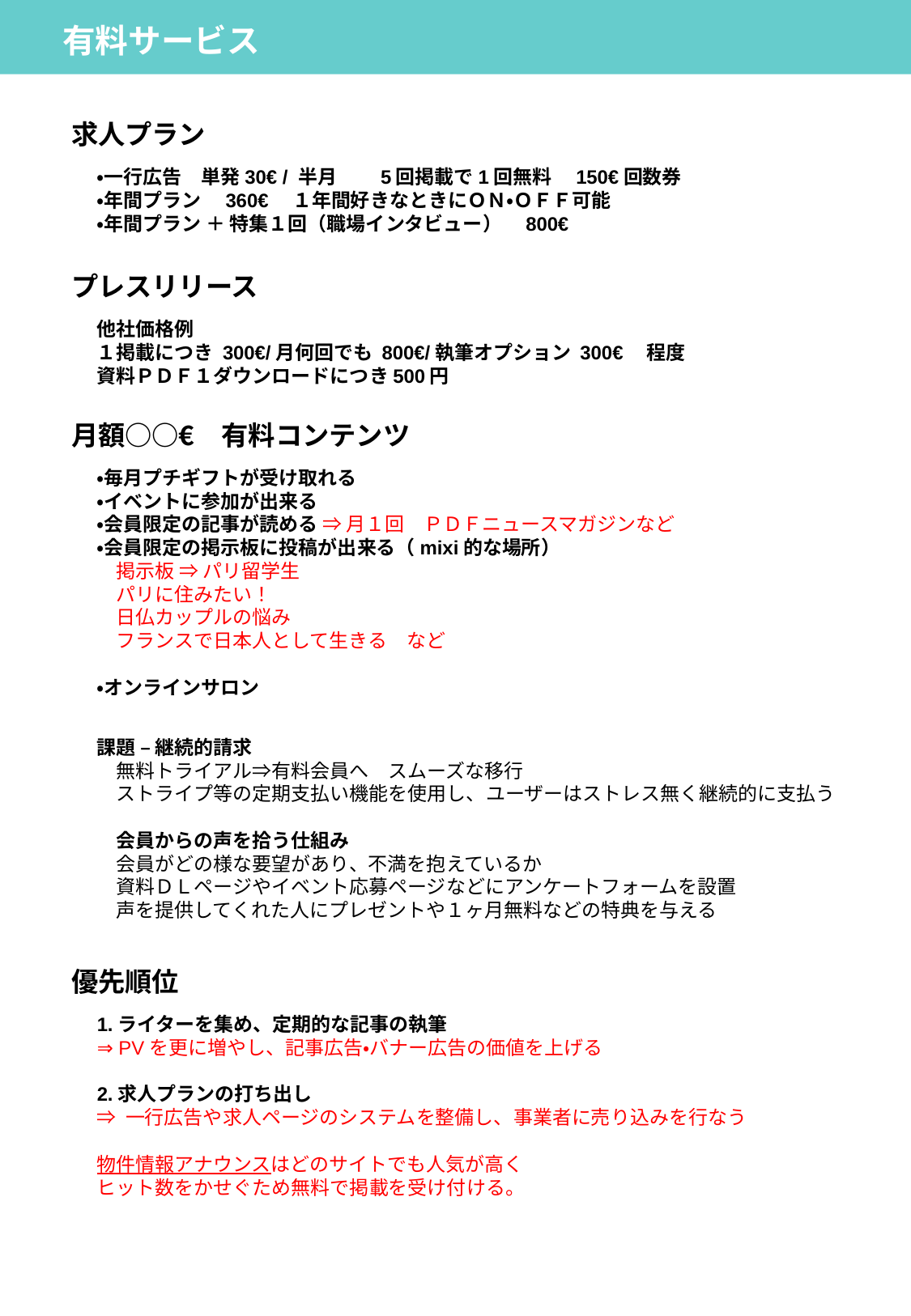

有料サービス
求人プラン
・一行広告　単発30€ / 半月　　5回掲載で1回無料　150€回数券
・年間プラン　360€　１年間好きなときにＯＮ・ＯＦＦ可能
・年間プラン ＋ 特集１回（職場インタビュー）　800€
プレスリリース
他社価格例
１掲載につき 300€/月何回でも 800€/執筆オプション 300€　程度
資料ＰＤＦ１ダウンロードにつき500円
月額○○€　有料コンテンツ
・毎月プチギフトが受け取れる
・イベントに参加が出来る
・会員限定の記事が読める ⇒ 月１回　ＰＤＦニュースマガジンなど
・会員限定の掲示板に投稿が出来る（mixi的な場所）
　掲示板 ⇒ パリ留学生
　パリに住みたい！
　日仏カップルの悩み
　フランスで日本人として生きる　など

・オンラインサロン
課題 – 継続的請求
　無料トライアル⇒有料会員へ　スムーズな移行
　ストライプ等の定期支払い機能を使用し、ユーザーはストレス無く継続的に支払う

　会員からの声を拾う仕組み
　会員がどの様な要望があり、不満を抱えているか
　資料ＤＬページやイベント応募ページなどにアンケートフォームを設置
　声を提供してくれた人にプレゼントや１ヶ月無料などの特典を与える
優先順位
1.ライターを集め、定期的な記事の執筆
⇒ PVを更に増やし、記事広告・バナー広告の価値を上げる

2.求人プランの打ち出し
⇒ 一行広告や求人ページのシステムを整備し、事業者に売り込みを行なう

物件情報アナウンスはどのサイトでも人気が高く
ヒット数をかせぐため無料で掲載を受け付ける。